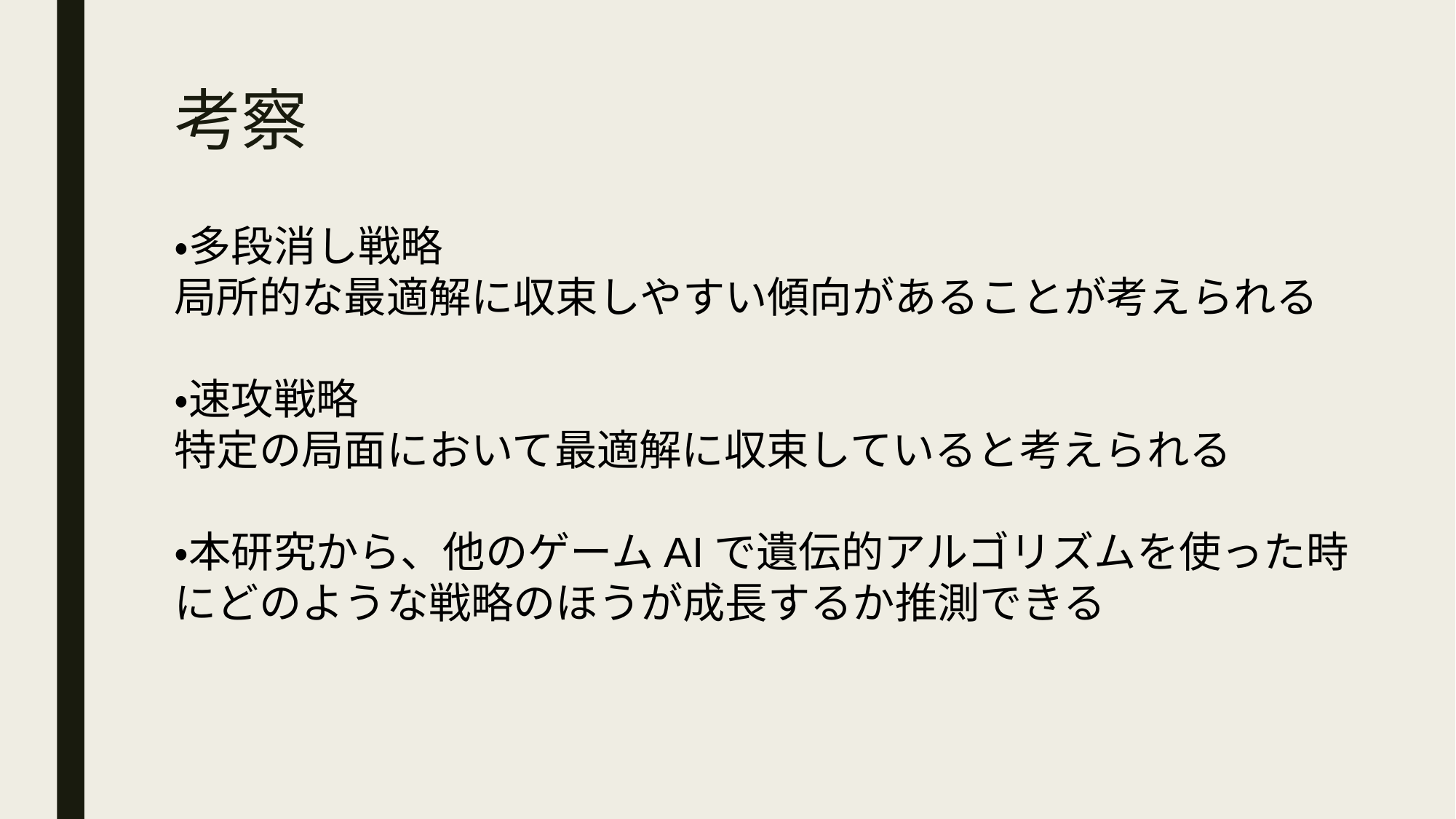

# 考察
・多段消し戦略
局所的な最適解に収束しやすい傾向があることが考えられる

・速攻戦略
特定の局面において最適解に収束していると考えられる

・本研究から、他のゲームAIで遺伝的アルゴリズムを使った時にどのような戦略のほうが成長するか推測できる